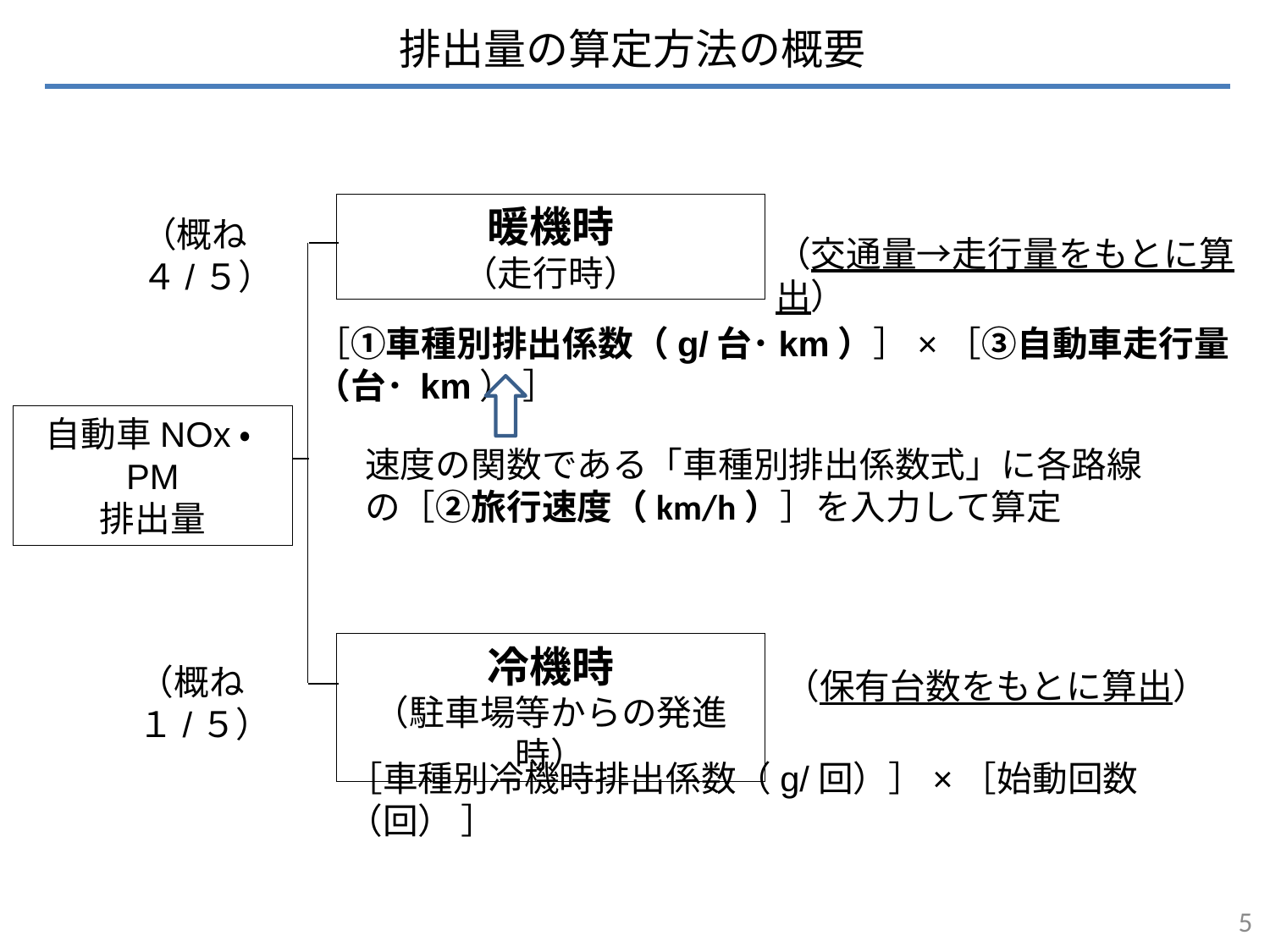

排出量の算定方法の概要
暖機時
（走行時）
（概ね４/５）
（交通量→走行量をもとに算出）
［①車種別排出係数（g/台･km）］×［③自動車走行量（台･ km） ］

自動車NOx・PM
排出量
速度の関数である「車種別排出係数式」に各路線の［②旅行速度（km/h）］を入力して算定
冷機時
（駐車場等からの発進時）
（概ね１/５）
（保有台数をもとに算出）
［車種別冷機時排出係数（g/回）］×［始動回数（回） ］
5